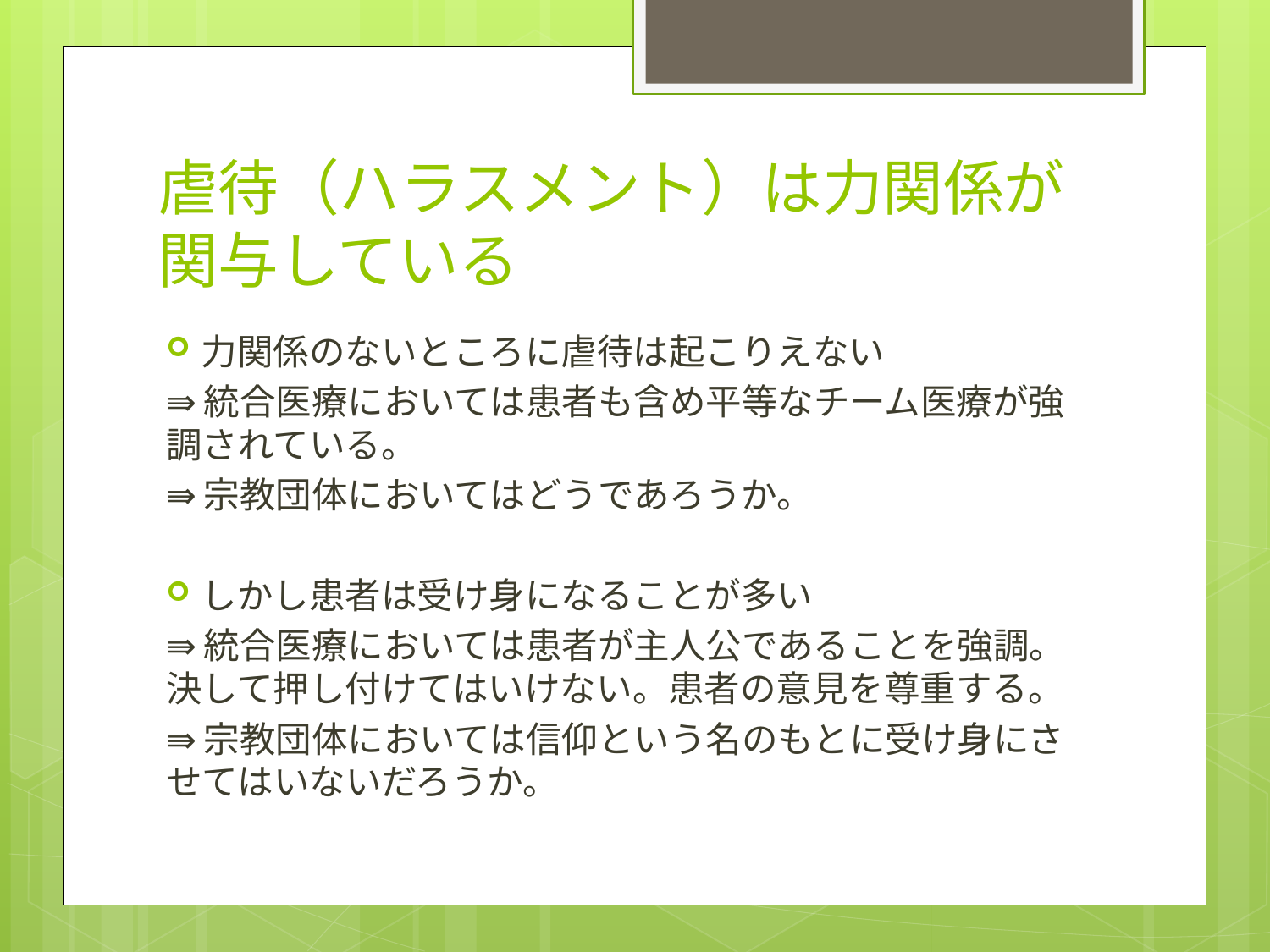

# 虐待（ハラスメント）は力関係が関与している
力関係のないところに虐待は起こりえない
⇛統合医療においては患者も含め平等なチーム医療が強調されている。
⇛宗教団体においてはどうであろうか。

しかし患者は受け身になることが多い
⇛統合医療においては患者が主人公であることを強調。決して押し付けてはいけない。患者の意見を尊重する。
⇛宗教団体においては信仰という名のもとに受け身にさせてはいないだろうか。